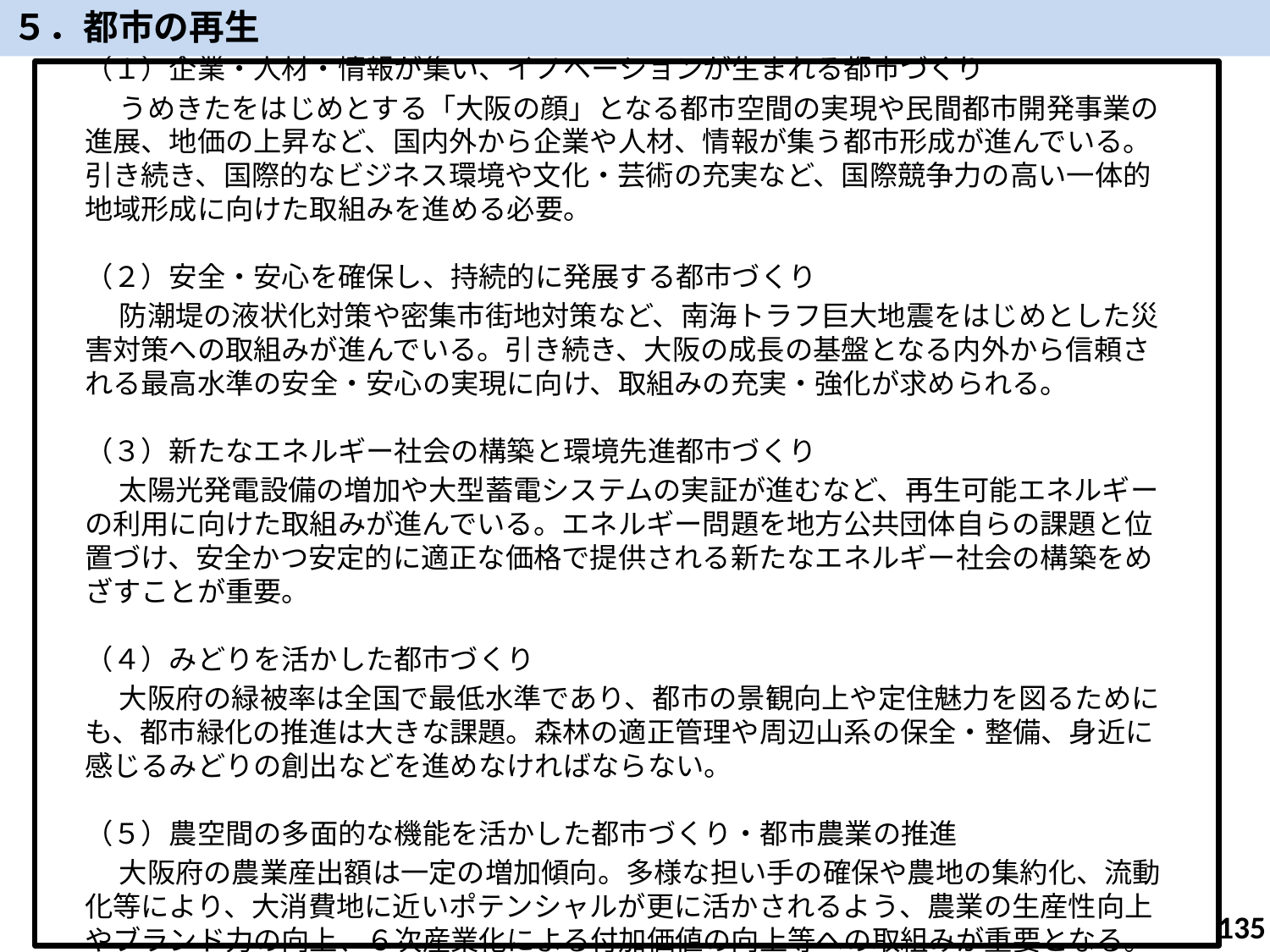

５．都市の再生
（１）企業・人材・情報が集い、イノベーションが生まれる都市づくり
　 うめきたをはじめとする「大阪の顔」となる都市空間の実現や民間都市開発事業の進展、地価の上昇など、国内外から企業や人材、情報が集う都市形成が進んでいる。引き続き、国際的なビジネス環境や文化・芸術の充実など、国際競争力の高い一体的地域形成に向けた取組みを進める必要。

（２）安全・安心を確保し、持続的に発展する都市づくり
　 防潮堤の液状化対策や密集市街地対策など、南海トラフ巨大地震をはじめとした災害対策への取組みが進んでいる。引き続き、大阪の成長の基盤となる内外から信頼される最高水準の安全・安心の実現に向け、取組みの充実・強化が求められる。

（３）新たなエネルギー社会の構築と環境先進都市づくり
　 太陽光発電設備の増加や大型蓄電システムの実証が進むなど、再生可能エネルギーの利用に向けた取組みが進んでいる。エネルギー問題を地方公共団体自らの課題と位置づけ、安全かつ安定的に適正な価格で提供される新たなエネルギー社会の構築をめざすことが重要。

（４）みどりを活かした都市づくり
　 大阪府の緑被率は全国で最低水準であり、都市の景観向上や定住魅力を図るためにも、都市緑化の推進は大きな課題。森林の適正管理や周辺山系の保全・整備、身近に感じるみどりの創出などを進めなければならない。

（５）農空間の多面的な機能を活かした都市づくり・都市農業の推進
　 大阪府の農業産出額は一定の増加傾向。多様な担い手の確保や農地の集約化、流動化等により、大消費地に近いポテンシャルが更に活かされるよう、農業の生産性向上やブランド力の向上、６次産業化による付加価値の向上等への取組みが重要となる。
135